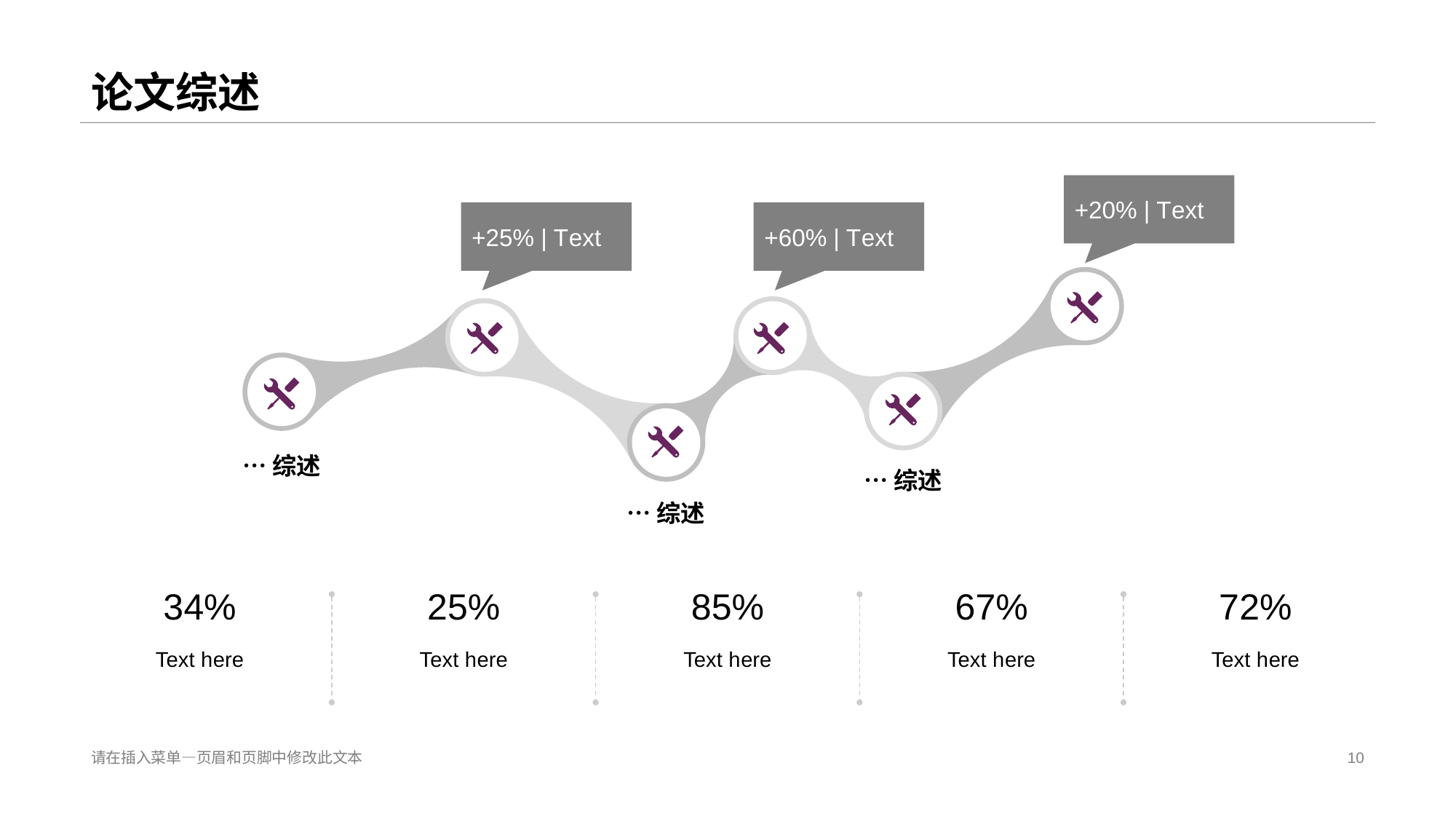

# 论文综述
+20% | T ext
+25% | T ext
+60% | T ext

…综述
…综述
…综述
2 5%
3 4%
8 5%
6 7%
7 2%
Text h ere
Text h ere
Text h ere
Text h ere
Text h ere
请在插入菜单—页眉和页脚中修改此文本
10